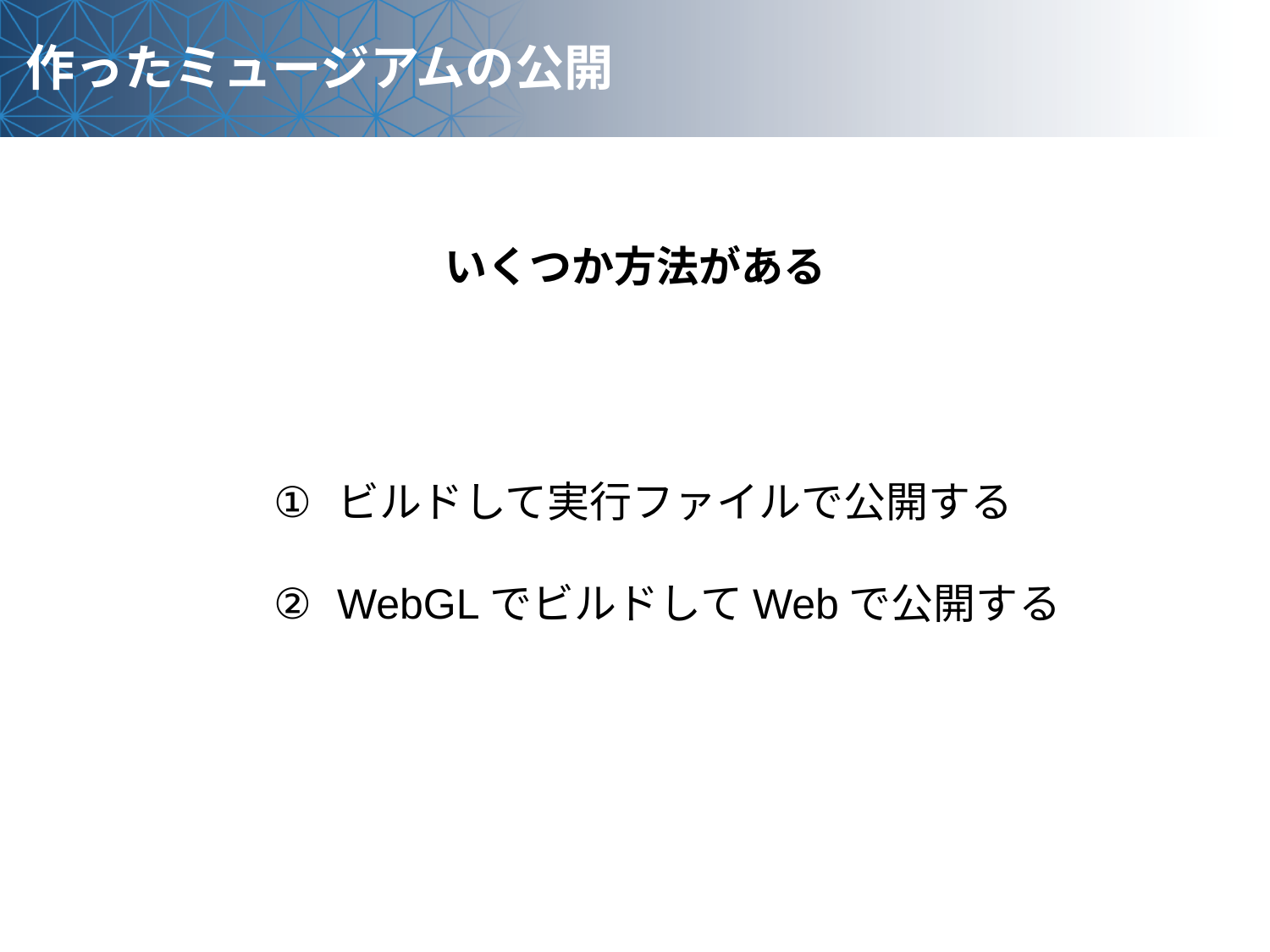

作ったミュージアムの公開
いくつか方法がある
ビルドして実行ファイルで公開する
WebGLでビルドしてWebで公開する